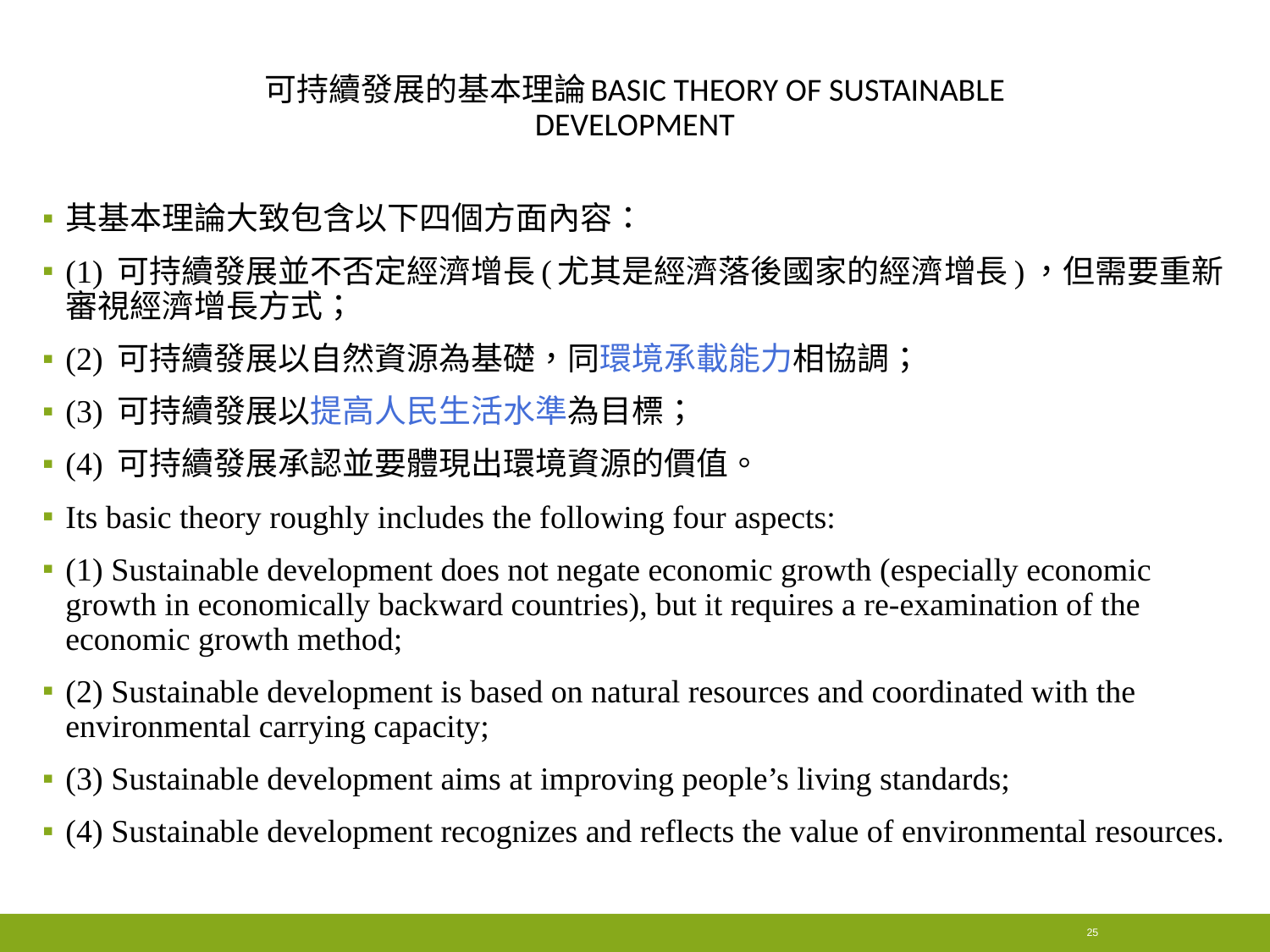

# 可持續發展的基本理論Basic theory of sustainable development
其基本理論大致包含以下四個方面內容：
(1) 可持續發展並不否定經濟增長(尤其是經濟落後國家的經濟增長)，但需要重新審視經濟增長方式；
(2) 可持續發展以自然資源為基礎，同環境承載能力相協調；
(3) 可持續發展以提高人民生活水準為目標；
(4) 可持續發展承認並要體現出環境資源的價值。
Its basic theory roughly includes the following four aspects:
(1) Sustainable development does not negate economic growth (especially economic growth in economically backward countries), but it requires a re-examination of the economic growth method;
(2) Sustainable development is based on natural resources and coordinated with the environmental carrying capacity;
(3) Sustainable development aims at improving people’s living standards;
(4) Sustainable development recognizes and reflects the value of environmental resources.
25